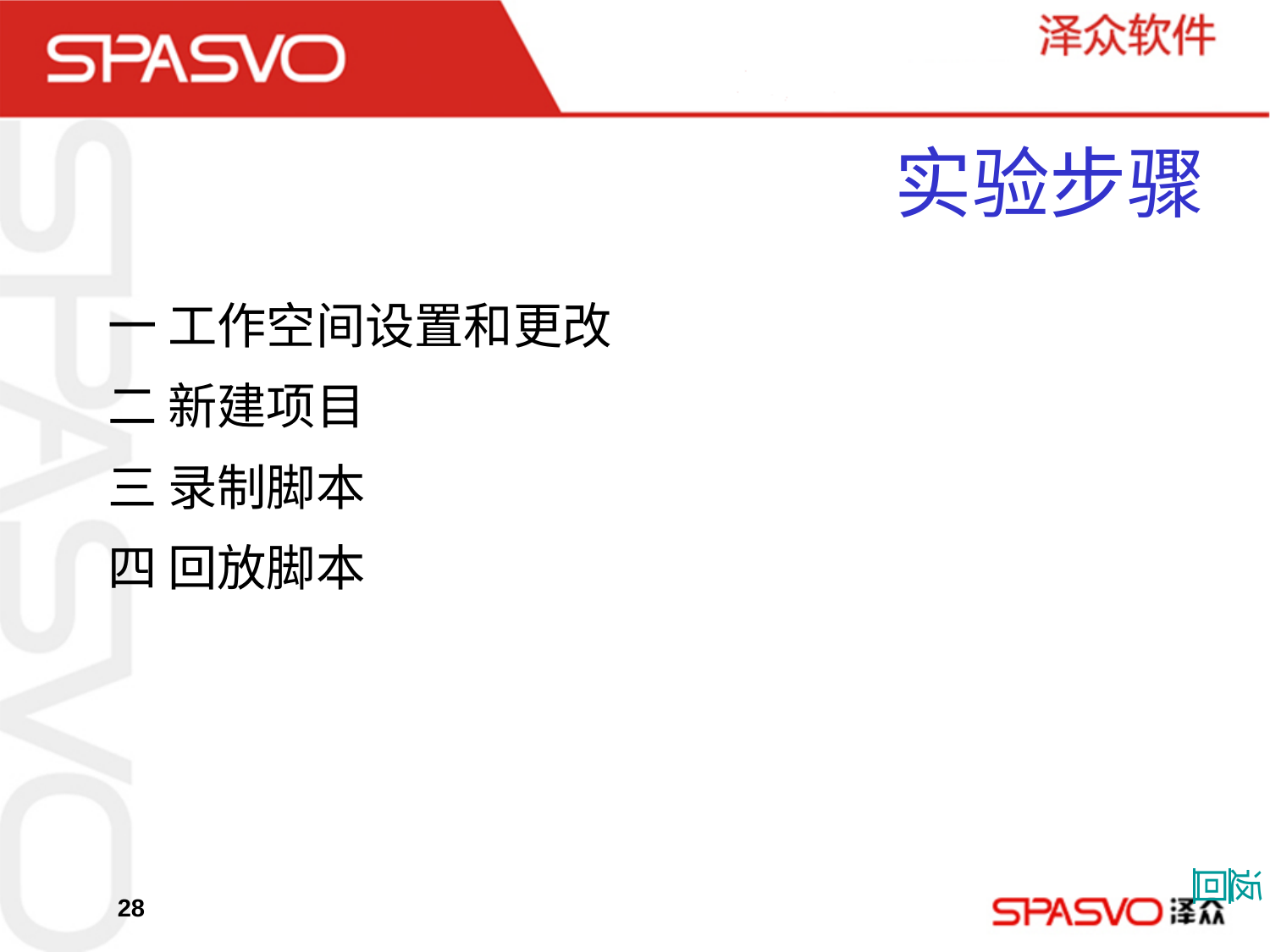

# 实验步骤
一 工作空间设置和更改
二 新建项目
三 录制脚本
四 回放脚本

返回
28